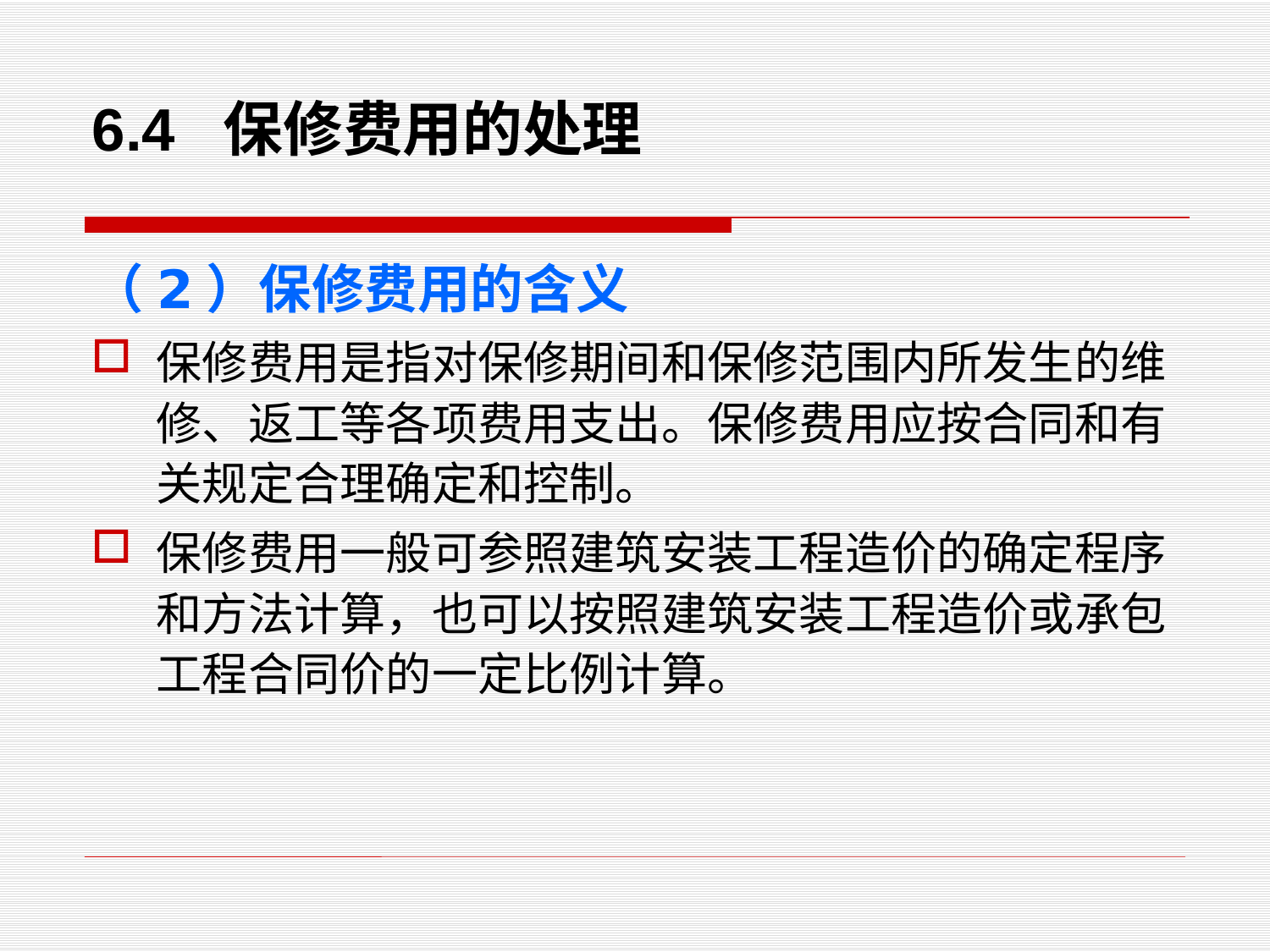

# 6.4  保修费用的处理
（2）保修费用的含义
保修费用是指对保修期间和保修范围内所发生的维修、返工等各项费用支出。保修费用应按合同和有关规定合理确定和控制。
保修费用一般可参照建筑安装工程造价的确定程序和方法计算，也可以按照建筑安装工程造价或承包工程合同价的一定比例计算。